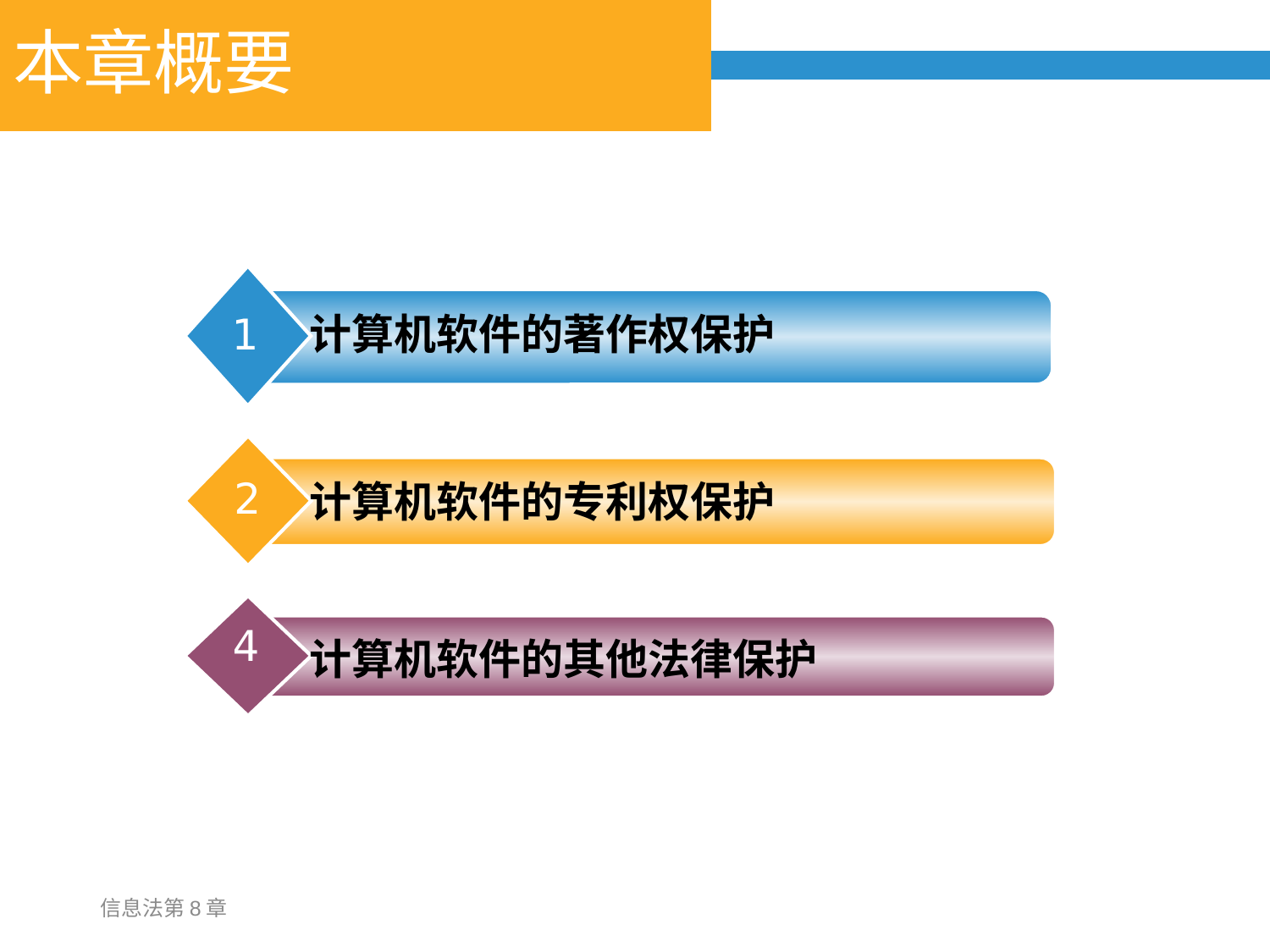

# 本章概要

1
计算机软件的著作权保护

2
计算机软件的专利权保护

4

计算机软件的其他法律保护
信息法第8章